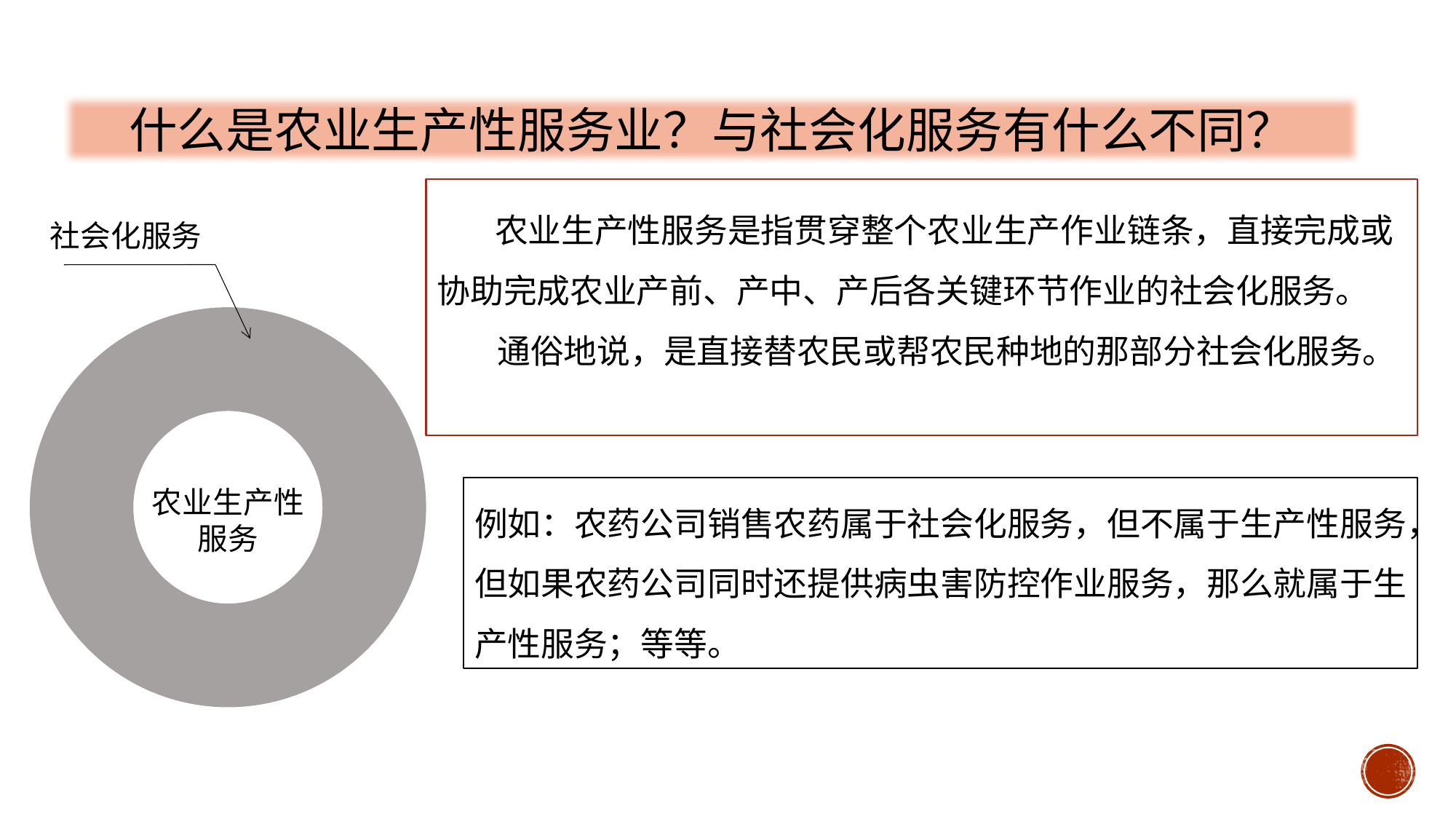

什么是农业生产性服务业？与社会化服务有什么不同？
      农业生产性服务是指贯穿整个农业生产作业链条，直接完成或协助完成农业产前、产中、产后各关键环节作业的社会化服务。
       通俗地说，是直接替农民或帮农民种地的那部分社会化服务。

社会化服务

农业生产性服务
例如：农药公司销售农药属于社会化服务，但不属于生产性服务，但如果农药公司同时还提供病虫害防控作业服务，那么就属于生产性服务；等等。